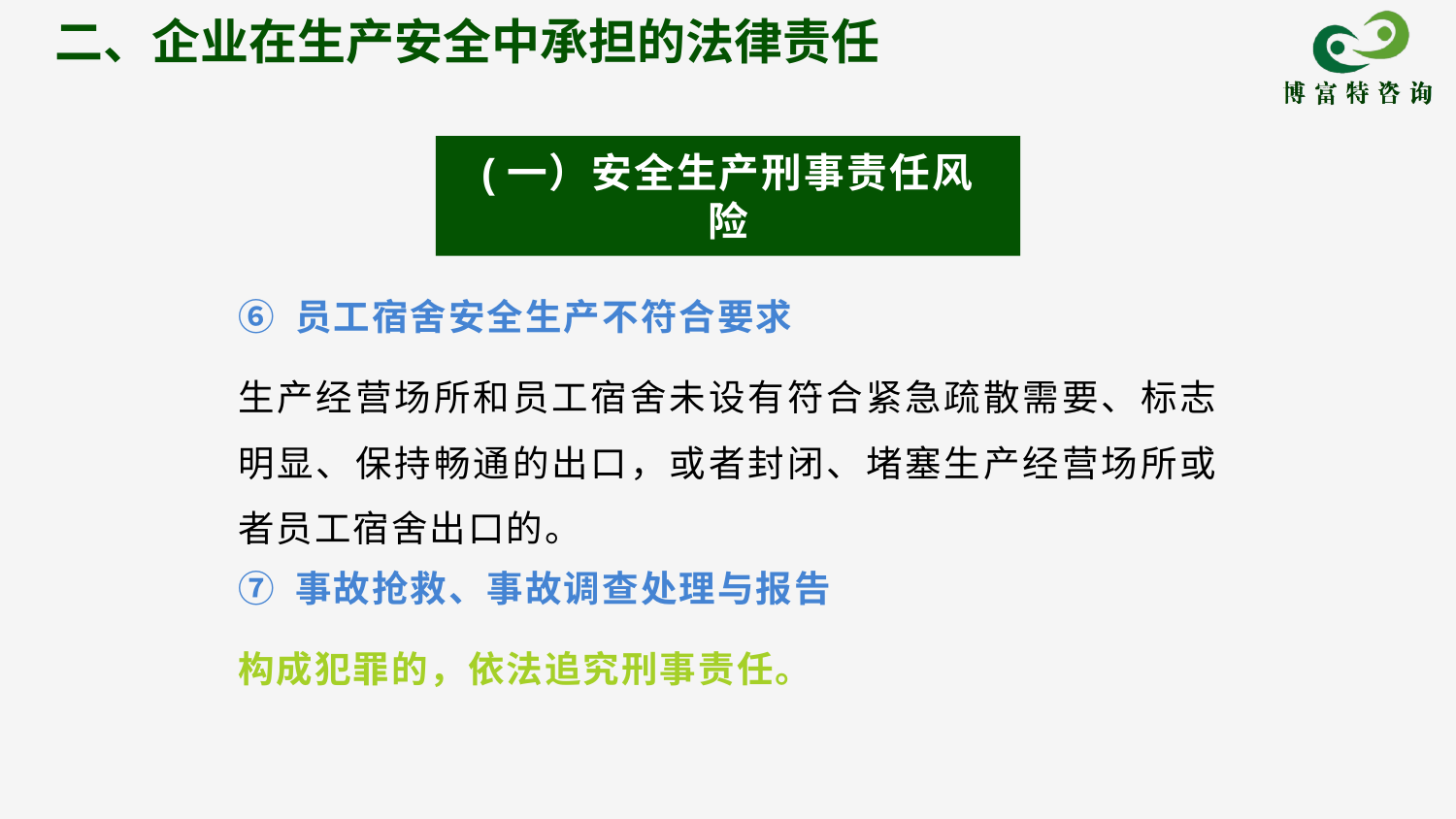

二、企业在生产安全中承担的法律责任
(一）安全生产刑事责任风险
⑥ 员工宿舍安全生产不符合要求
生产经营场所和员工宿舍未设有符合紧急疏散需要、标志明显、保持畅通的出口，或者封闭、堵塞生产经营场所或者员工宿舍出口的。
⑦ 事故抢救、事故调查处理与报告
构成犯罪的，依法追究刑事责任。